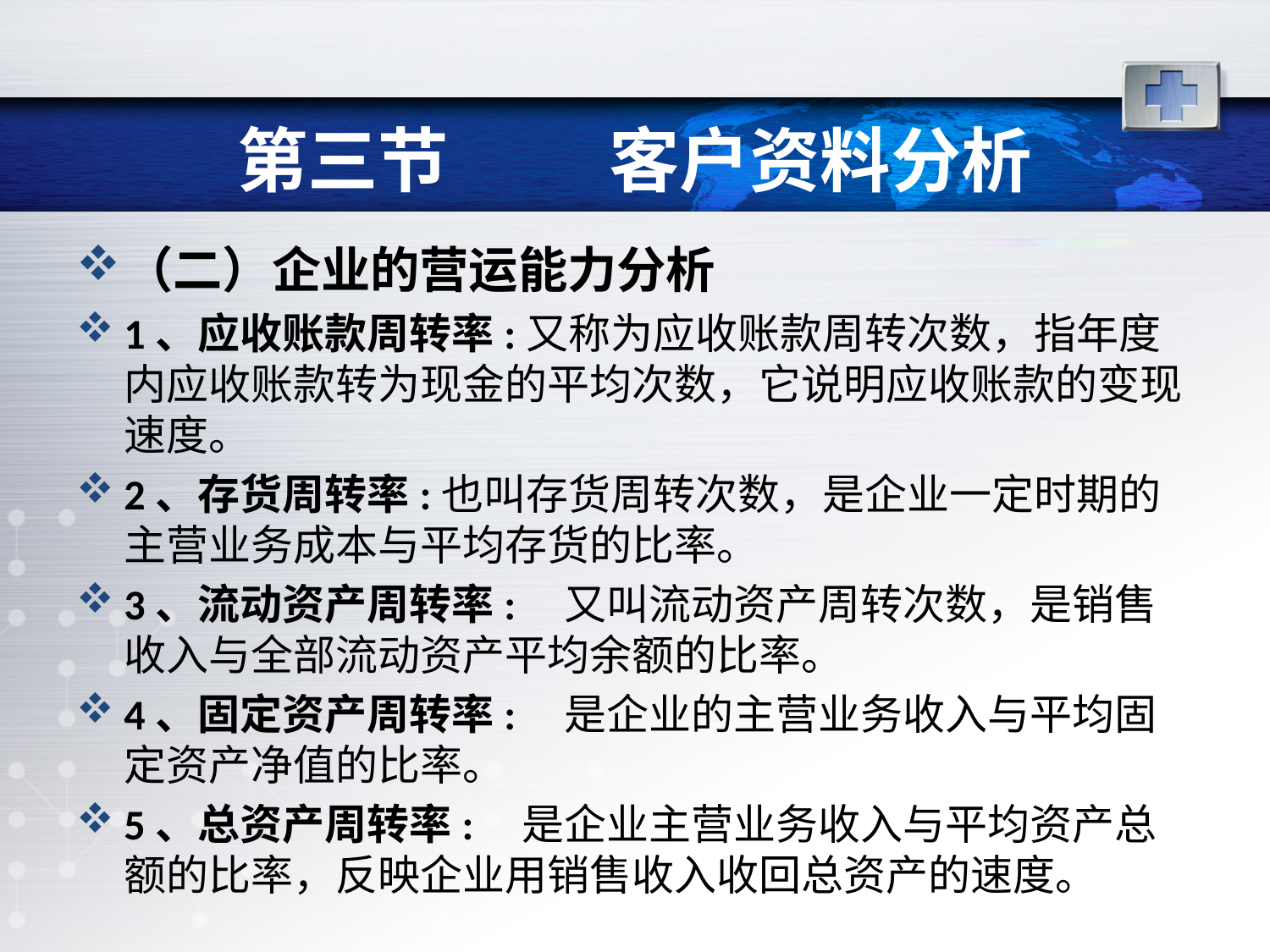

# 第三节          客户资料分析
（二）企业的营运能力分析
1、应收账款周转率:又称为应收账款周转次数，指年度内应收账款转为现金的平均次数，它说明应收账款的变现速度。
2、存货周转率:也叫存货周转次数，是企业一定时期的主营业务成本与平均存货的比率。
3、流动资产周转率:    又叫流动资产周转次数，是销售收入与全部流动资产平均余额的比率。
4、固定资产周转率:    是企业的主营业务收入与平均固定资产净值的比率。
5、总资产周转率:    是企业主营业务收入与平均资产总额的比率，反映企业用销售收入收回总资产的速度。